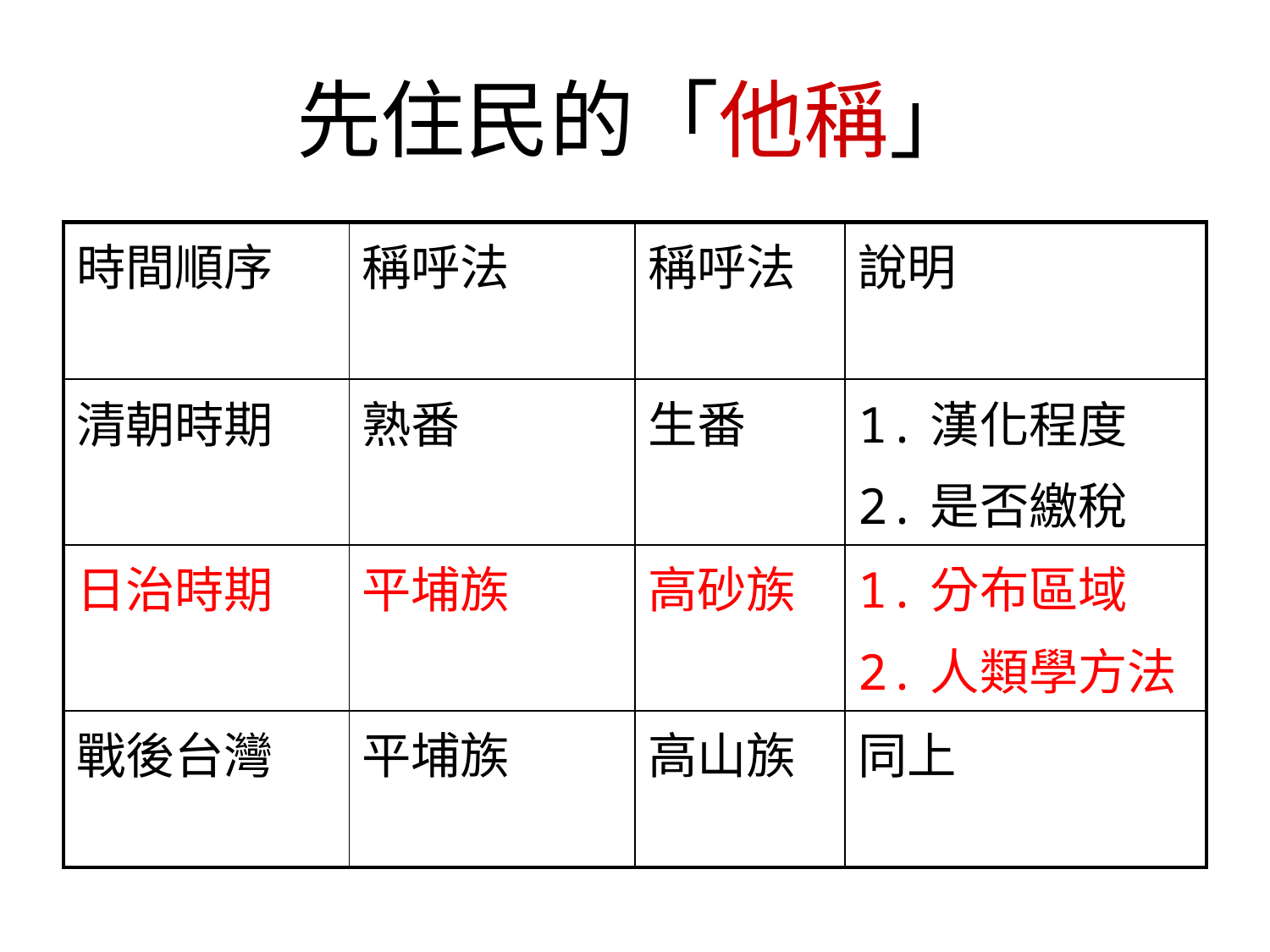

# 先住民的「他稱」
| 時間順序 | 稱呼法 | 稱呼法 | 說明 |
| --- | --- | --- | --- |
| 清朝時期 | 熟番 | 生番 | 1.漢化程度 2.是否繳稅 |
| 日治時期 | 平埔族 | 高砂族 | 1.分布區域 2.人類學方法 |
| 戰後台灣 | 平埔族 | 高山族 | 同上 |